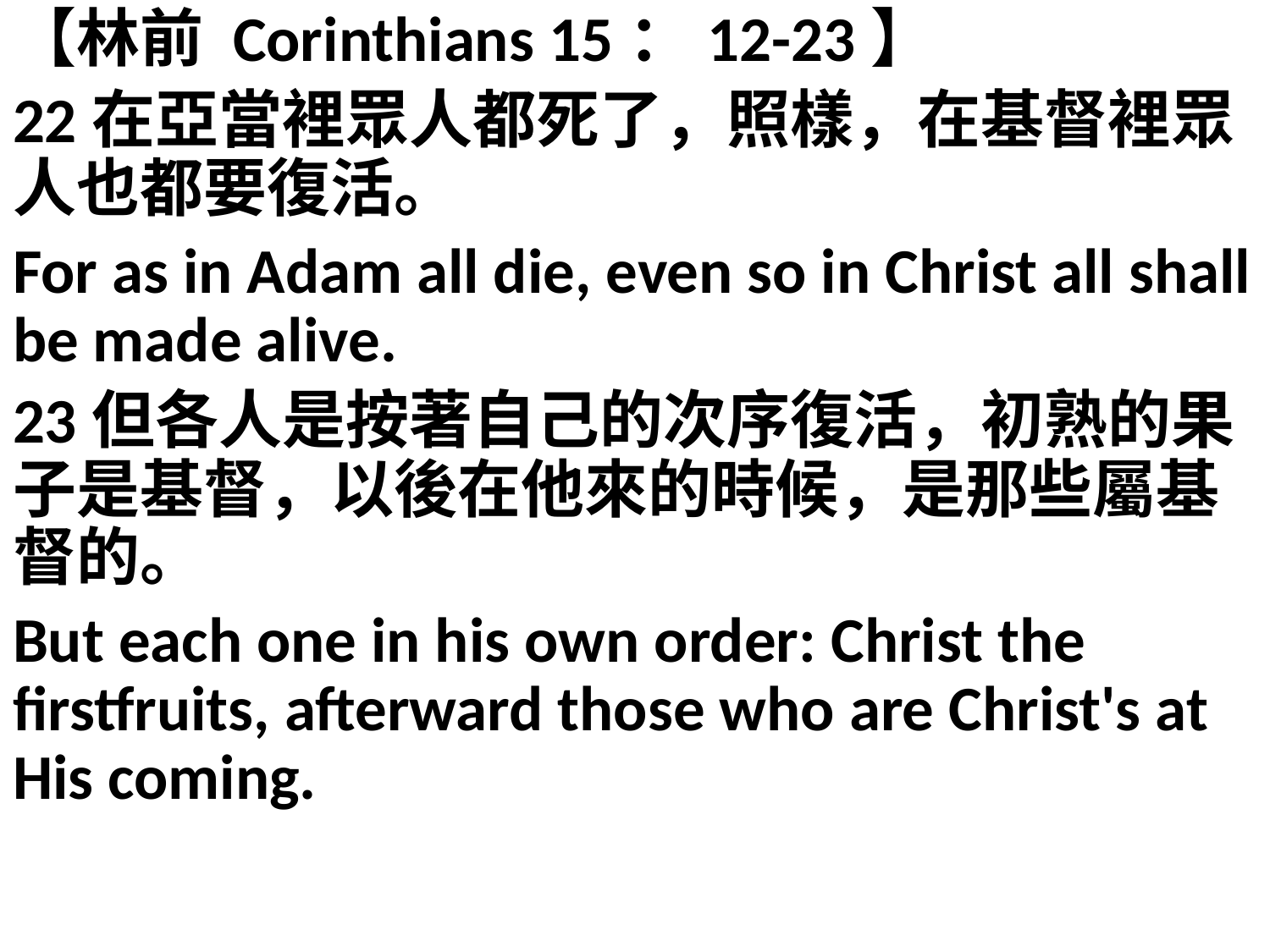

【林前 Corinthians 15：12-23】
22在亞當裡眾人都死了，照樣，在基督裡眾人也都要復活。
For as in Adam all die, even so in Christ all shall be made alive.
23但各人是按著自己的次序復活，初熟的果子是基督，以後在他來的時候，是那些屬基督的。
But each one in his own order: Christ the firstfruits, afterward those who are Christ's at His coming.